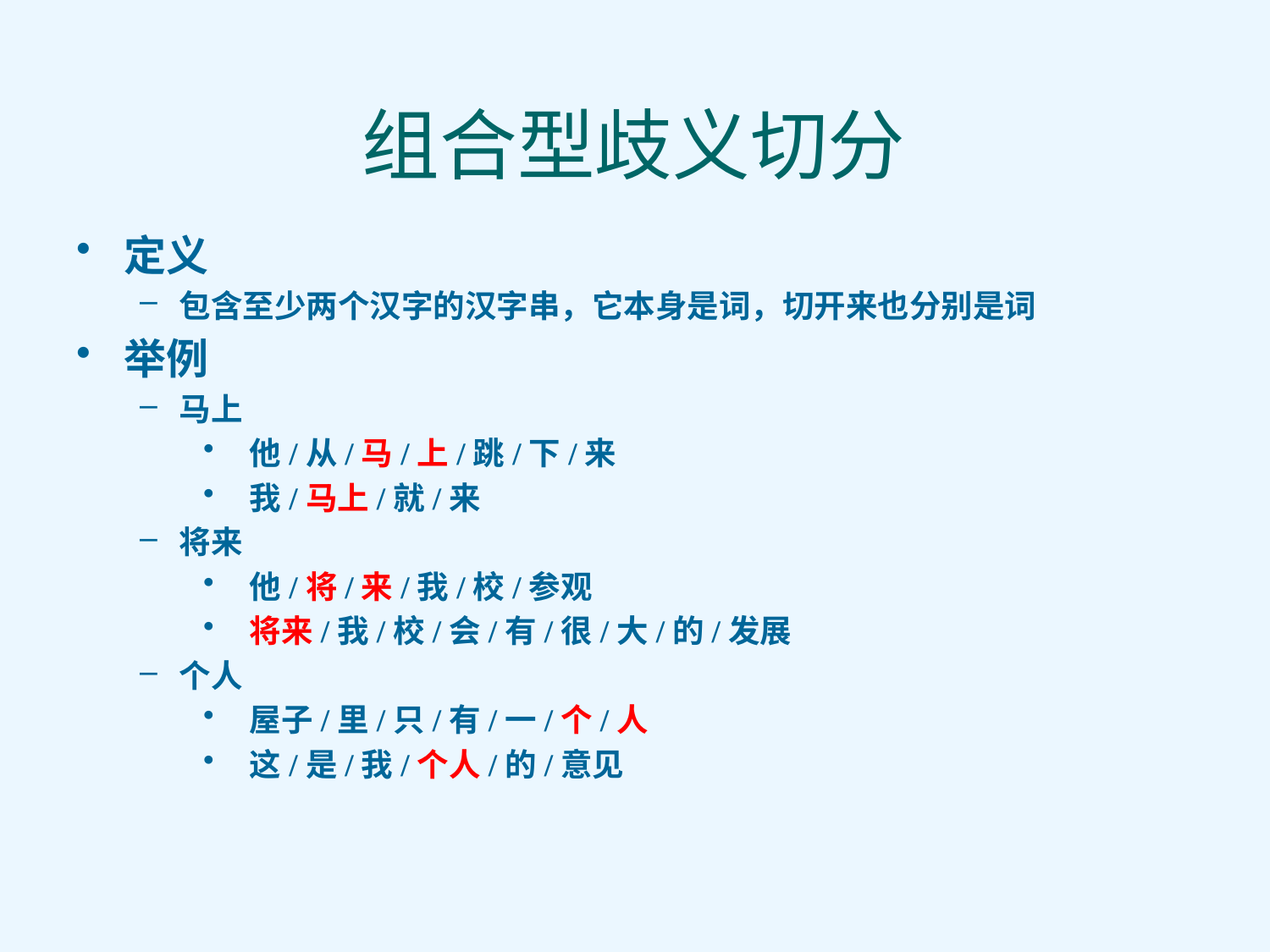

# 组合型歧义切分
定义
包含至少两个汉字的汉字串，它本身是词，切开来也分别是词
举例
马上
 他/从/马/上/跳/下/来
 我/马上/就/来
将来
 他/将/来/我/校/参观
 将来/我/校/会/有/很/大/的/发展
个人
 屋子/里/只/有/一/个/人
 这/是/我/个人/的/意见